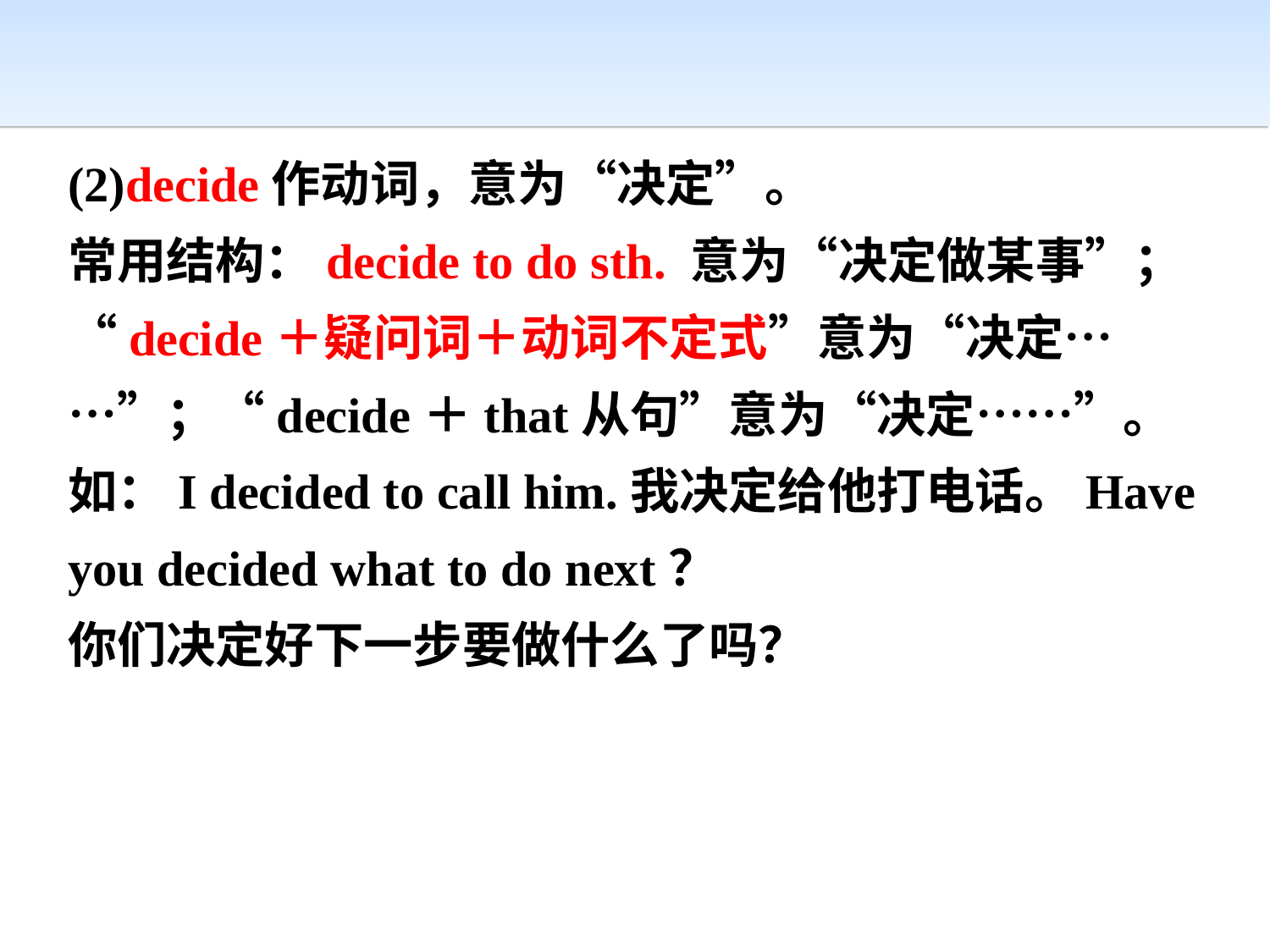

(2)decide作动词，意为“决定”。
常用结构：decide to do sth. 意为“决定做某事”；“decide＋疑问词＋动词不定式”意为“决定……”；“decide＋that从句”意为“决定……”。
如：I decided to call him.我决定给他打电话。Have you decided what to do next？
你们决定好下一步要做什么了吗？